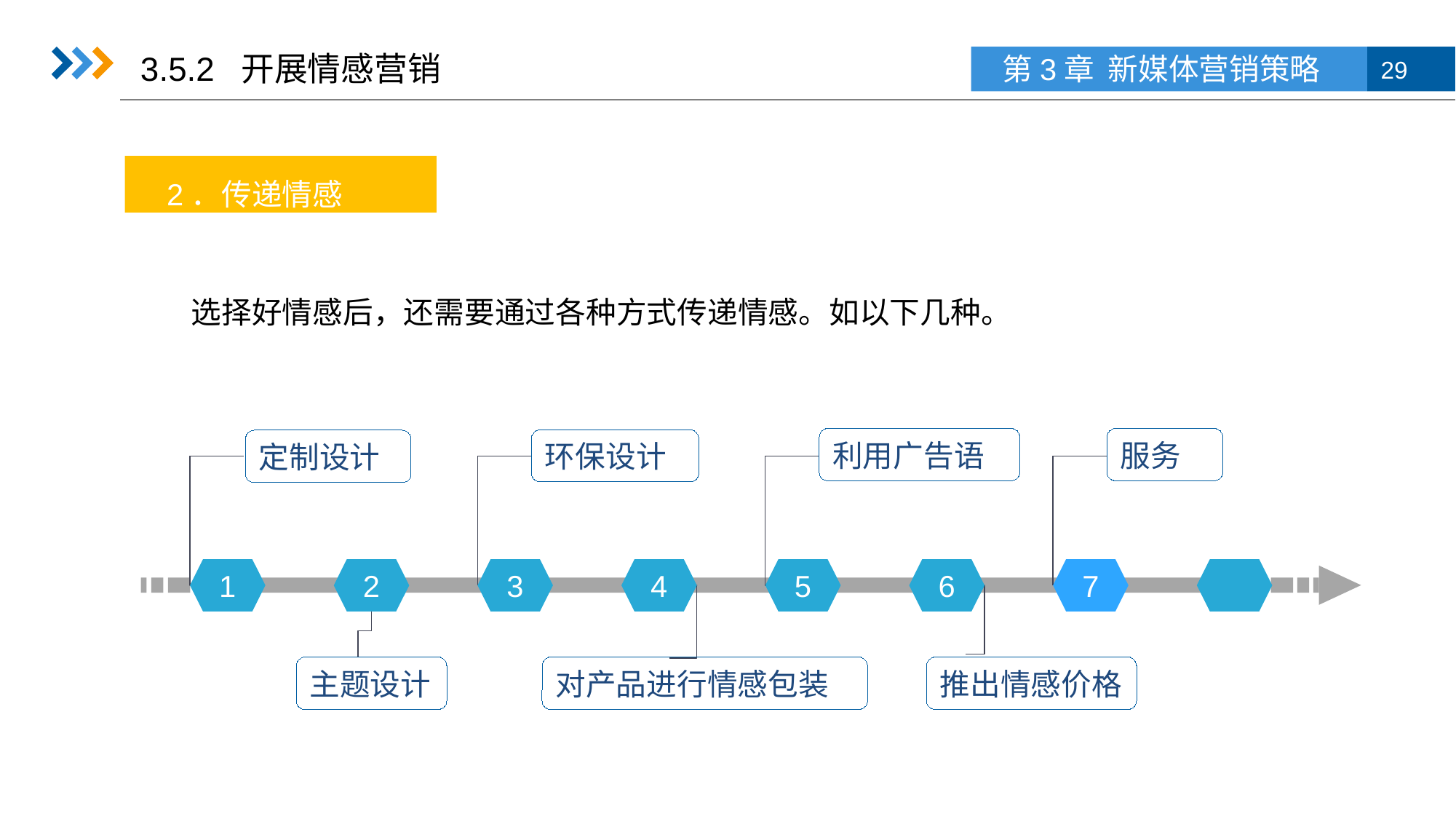

3.5.2  开展情感营销
2．传递情感
选择好情感后，还需要通过各种方式传递情感。如以下几种。
利用广告语
服务
环保设计
定制设计
1
2
3
4
5
6
7

主题设计
对产品进行情感包装
推出情感价格